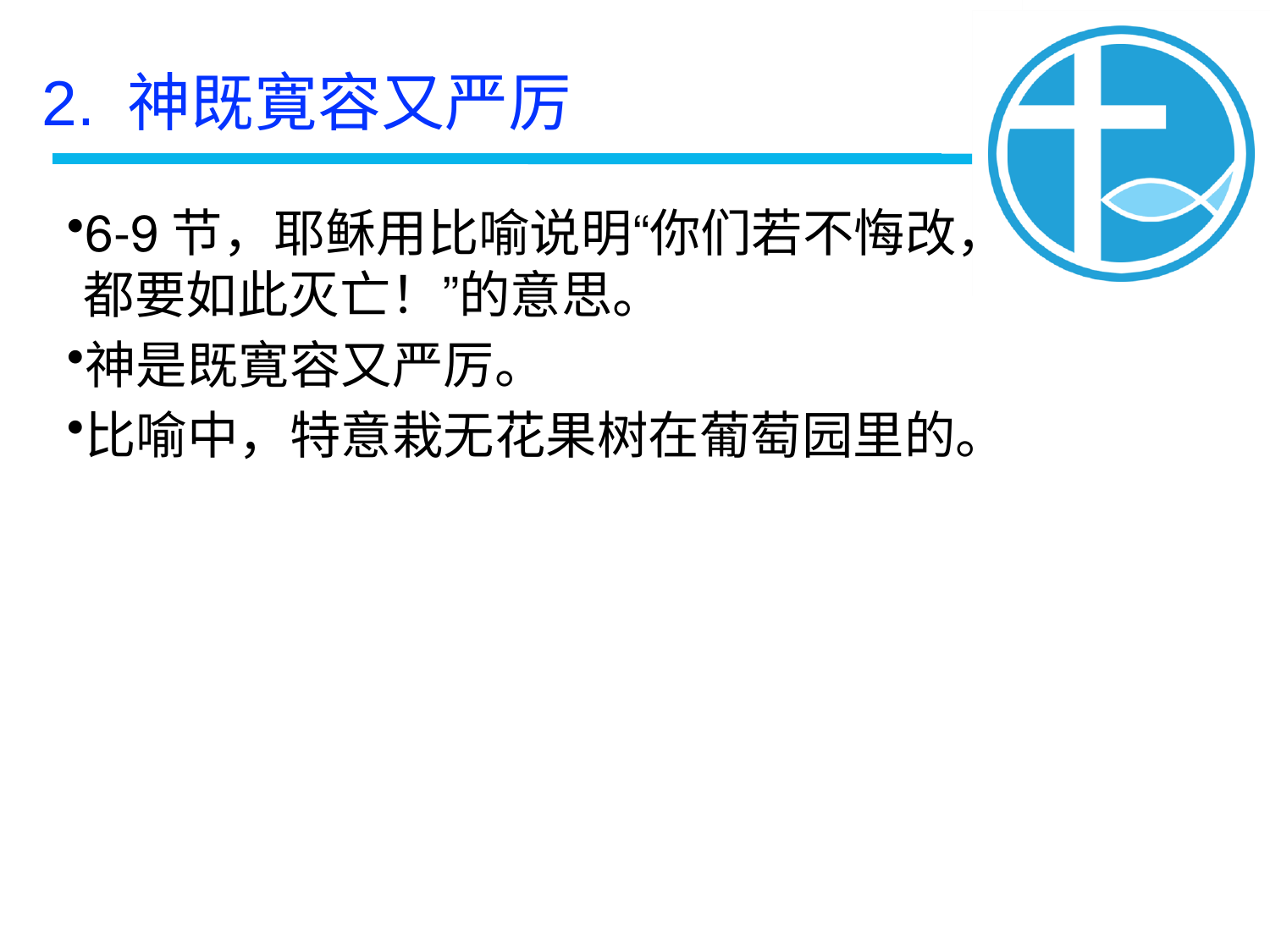

2. 神既寛容又严厉
6-9节，耶稣用比喻说明“你们若不悔改，都要如此灭亡！”的意思。
神是既寛容又严厉。
比喻中，特意栽无花果树在葡萄园里的。